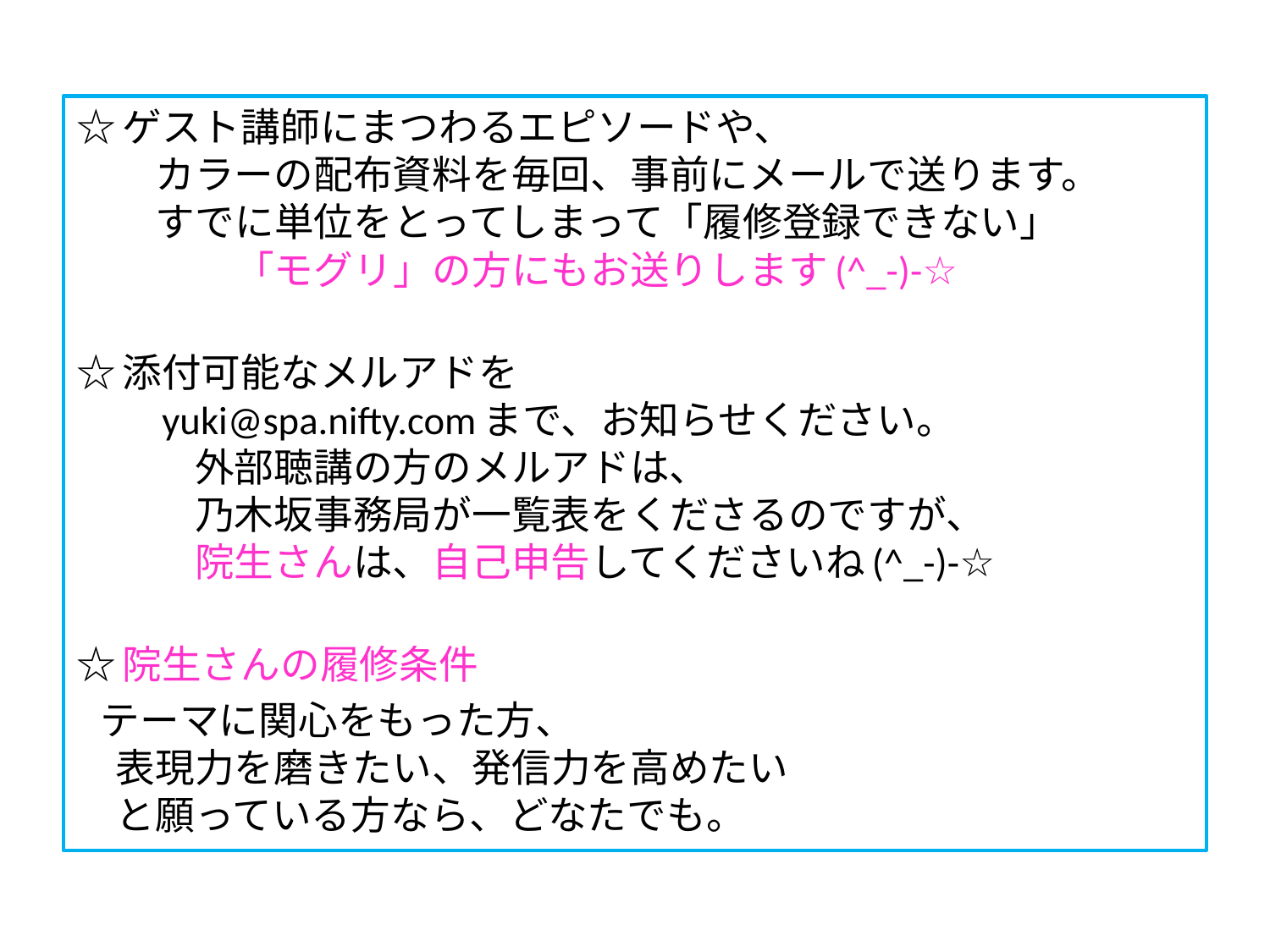

☆ゲスト講師にまつわるエピソードや、
　　カラーの配布資料を毎回、事前にメールで送ります。
　　すでに単位をとってしまって「履修登録できない」
　　　　「モグリ」の方にもお送りします(^_-)-☆
☆添付可能なメルアドを
　　yuki@spa.nifty.comまで、お知らせください。
　　　外部聴講の方のメルアドは、
　　　乃木坂事務局が一覧表をくださるのですが、
　　　院生さんは、自己申告してくださいね(^_-)-☆
☆院生さんの履修条件
  テーマに関心をもった方、
　表現力を磨きたい、発信力を高めたい
　と願っている方なら、どなたでも。